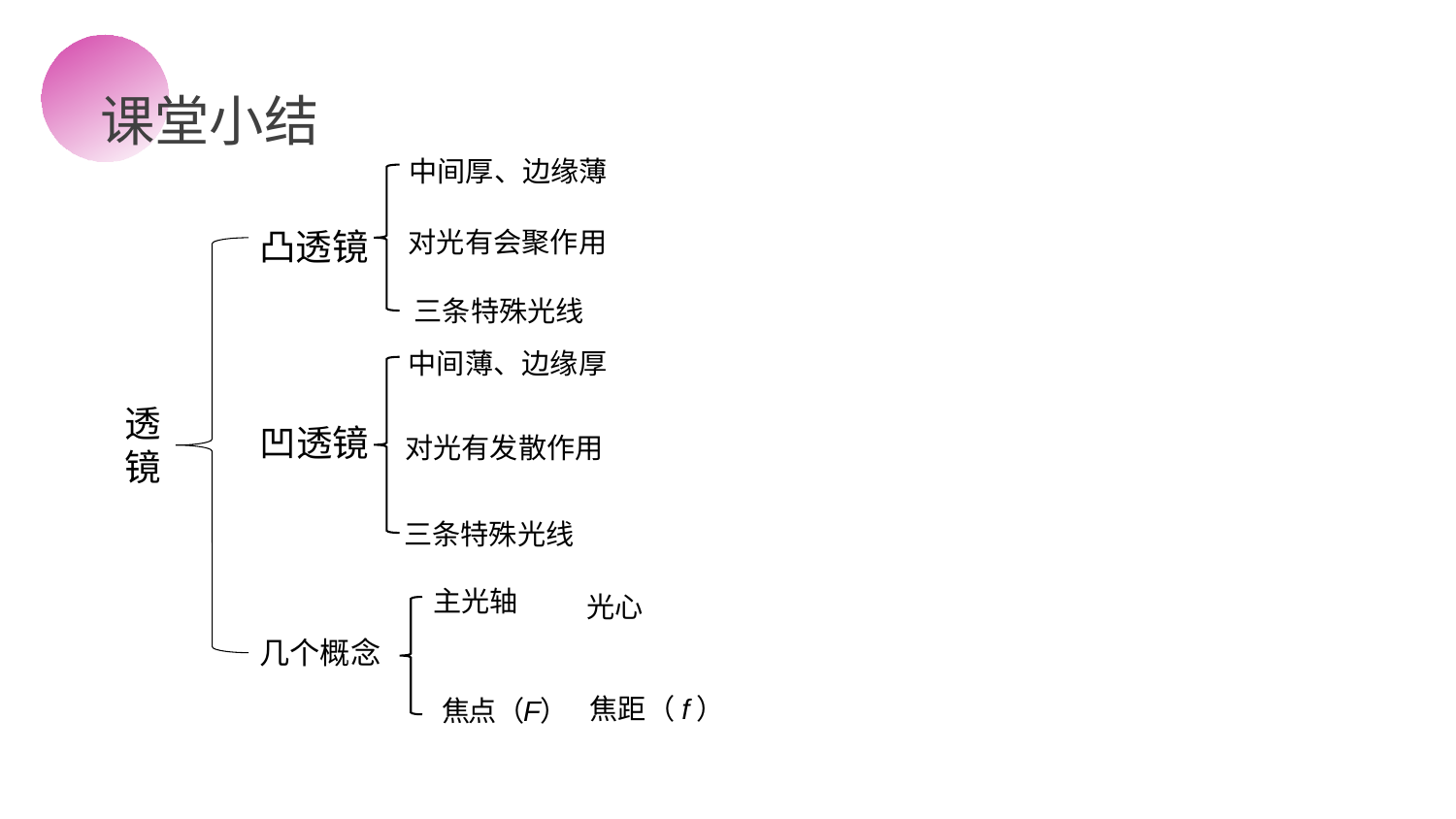

课堂小结
中间厚、边缘薄

对光有会聚作用
凸透镜

三条特殊光线
中间薄、边缘厚

透镜
凹透镜
对光有发散作用
三条特殊光线
主光轴
光心

几个概念
焦距（f）
焦
点
（
F
）